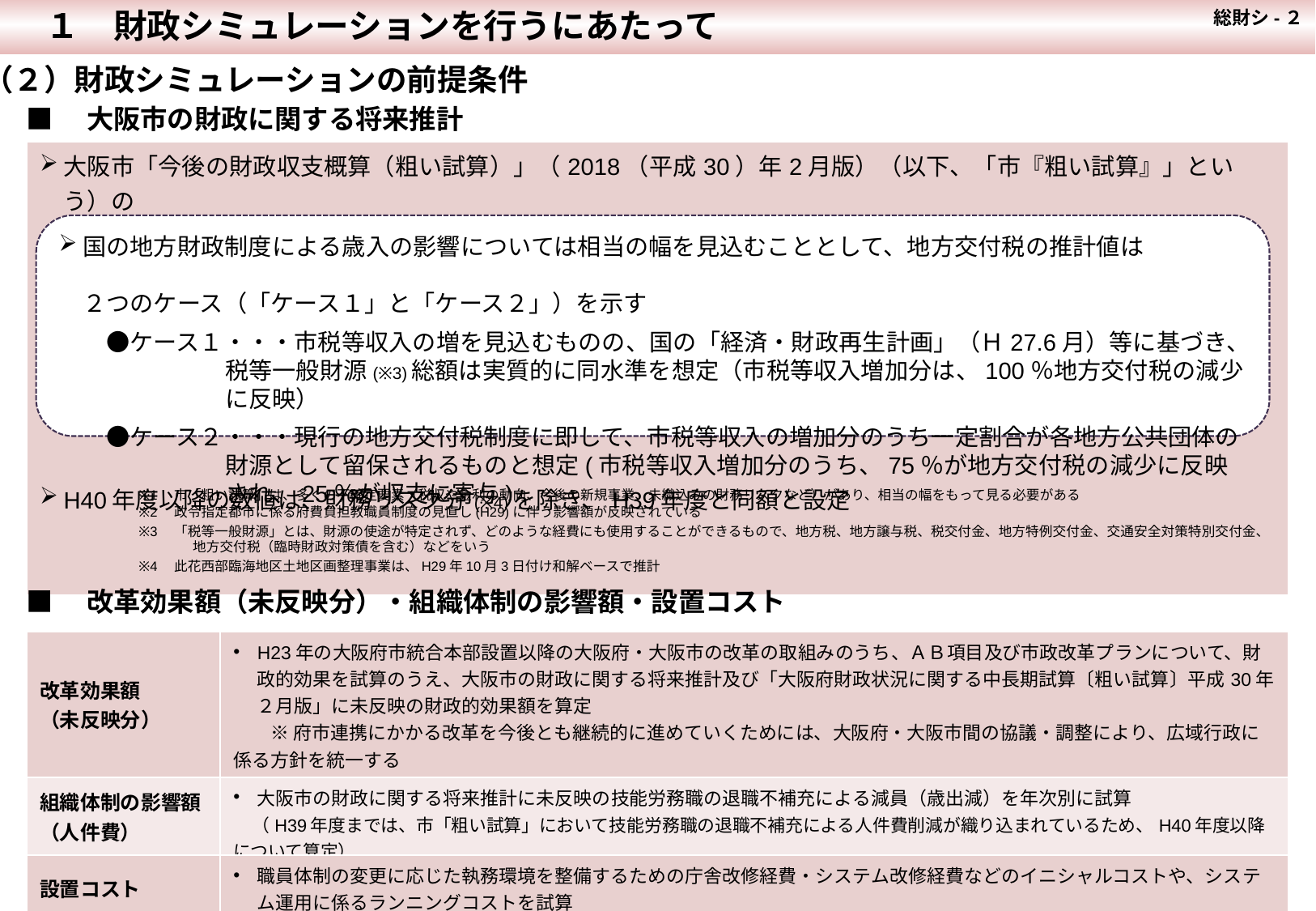

１　財政シミュレーションを行うにあたって
総財シ-２
（２）財政シミュレーションの前提条件
■　大阪市の財政に関する将来推計
| 大阪市「今後の財政収支概算（粗い試算）」（2018（平成30）年2月版）（以下、「市『粗い試算』」という）の 数値を使用(※1.2) H40年度以降の数値は、財務リスク分(※4)を除き、H39年度と同額と設定 |
| --- |
国の地方財政制度による歳入の影響については相当の幅を見込むこととして、地方交付税の推計値は　　　　　　　　　　　　　　　
２つのケース（「ケース１」と「ケース２」）を示す
　　●ケース１・・・市税等収入の増を見込むものの、国の「経済・財政再生計画」（Ｈ27.6月）等に基づき、税等一般財源(※3)総額は実質的に同水準を想定（市税等収入増加分は、100％地方交付税の減少に反映）
　　●ケース２・・・現行の地方交付税制度に即して、市税等収入の増加分のうち一定割合が各地方公共団体の財源として留保されるものと想定(市税等収入増加分のうち、75％が地方交付税の減少に反映され、25％が収支に寄与)

※1　市「粗い試算」は、多くの不確定要素（税収や金利の動向、今後の新規事業、未織込みの財務リスクなど）があり、相当の幅をもって見る必要がある
※2　政令指定都市に係る府費負担教職員制度の見直し(H29)に伴う影響額が反映されている
※3　「税等一般財源」とは、財源の使途が特定されず、どのような経費にも使用することができるもので、地方税、地方譲与税、税交付金、地方特例交付金、交通安全対策特別交付金、
　　　　地方交付税（臨時財政対策債を含む）などをいう
※4　此花西部臨海地区土地区画整理事業は、H29年10月3日付け和解ベースで推計
■　改革効果額（未反映分）・組織体制の影響額・設置コスト
| 改革効果額 （未反映分） | H23年の大阪府市統合本部設置以降の大阪府・大阪市の改革の取組みのうち、ＡＢ項目及び市政改革プランについて、財政的効果を試算のうえ、大阪市の財政に関する将来推計及び「大阪府財政状況に関する中長期試算〔粗い試算〕平成30年２月版」に未反映の財政的効果額を算定 　　※ 府市連携にかかる改革を今後とも継続的に進めていくためには、大阪府・大阪市間の協議・調整により、広域行政に係る方針を統一する 　　　　必要がある |
| --- | --- |
| 組織体制の影響額 （人件費） | 大阪市の財政に関する将来推計に未反映の技能労務職の退職不補充による減員（歳出減）を年次別に試算 　（H39年度までは、市「粗い試算」において技能労務職の退職不補充による人件費削減が織り込まれているため、H40年度以降について算定） |
| 設置コスト | 職員体制の変更に応じた執務環境を整備するための庁舎改修経費・システム改修経費などのイニシャルコストや、システム運用に係るランニングコストを試算 |